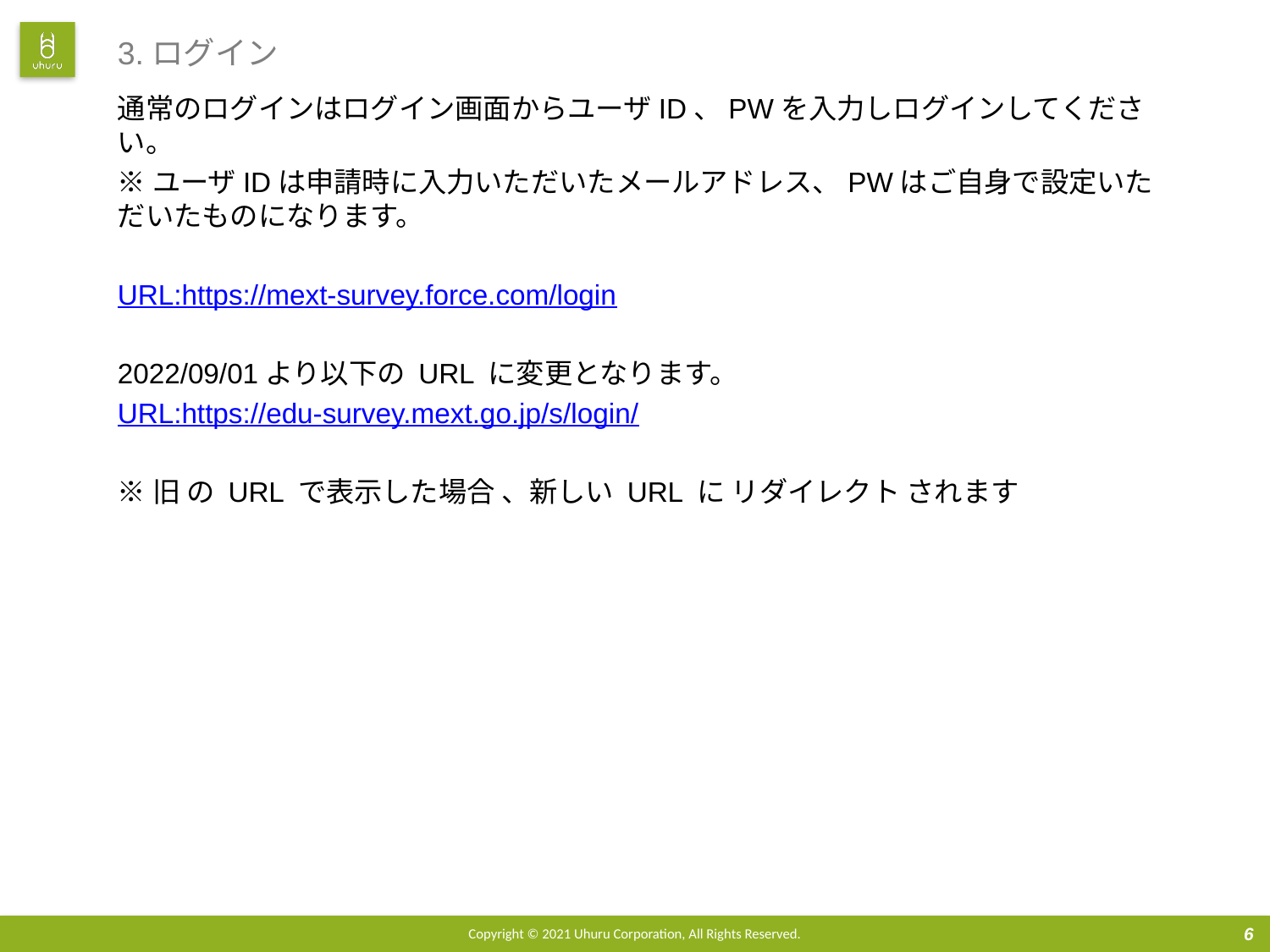

# 3.ログイン
通常のログインはログイン画面からユーザID、PWを入力しログインしてください。
※ユーザIDは申請時に入力いただいたメールアドレス、PWはご自身で設定いただいたものになります。

URL:https://mext-survey.force.com/login

2022/09/01より以下の URL に変更となります。
URL:https://edu-survey.mext.go.jp/s/login/

※旧 の URL で表示した場合 、新しい URL に リダイレクト されます

6